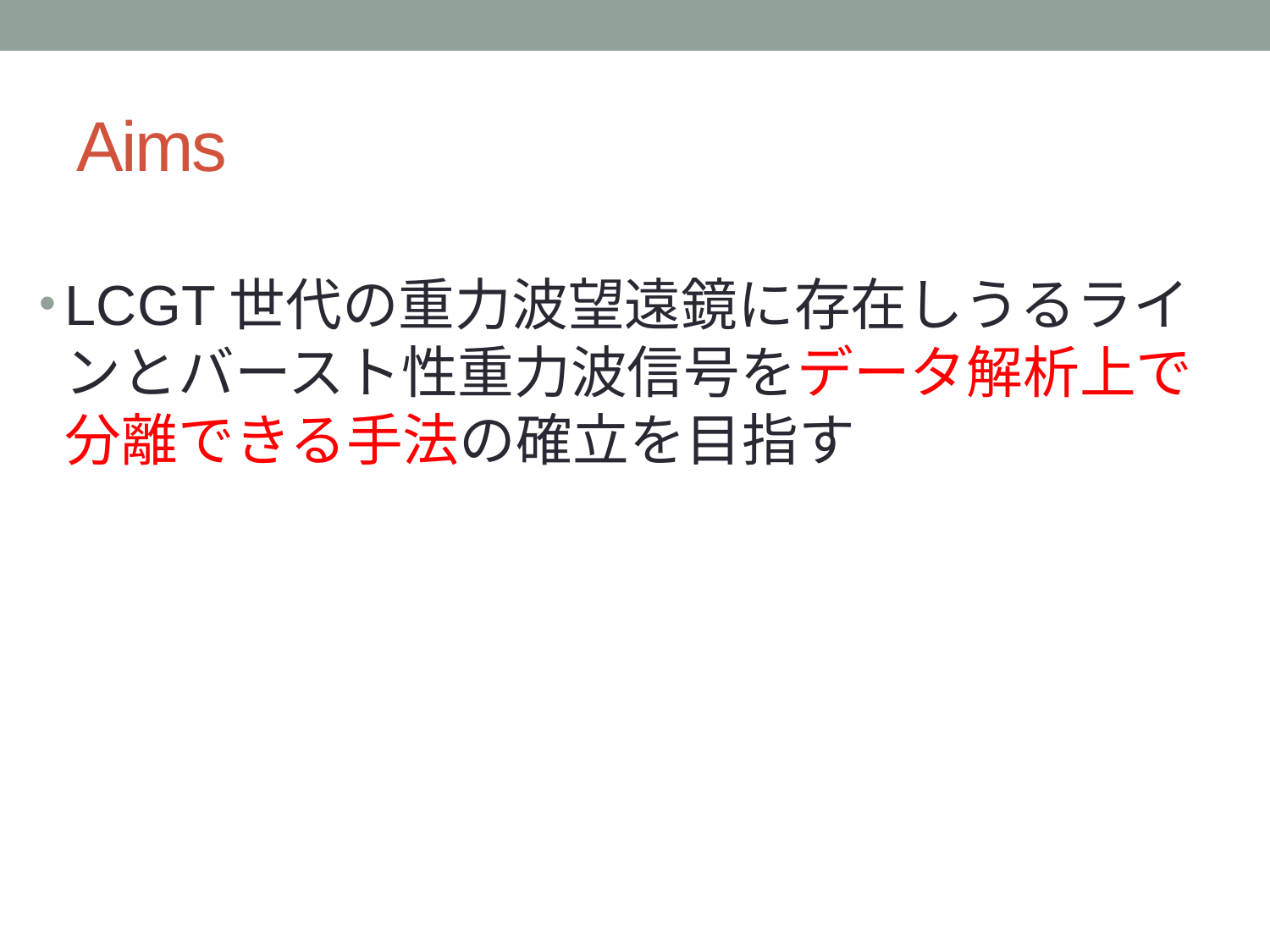

# Aims
LCGT世代の重力波望遠鏡に存在しうるラインとバースト性重力波信号をデータ解析上で分離できる手法の確立を目指す